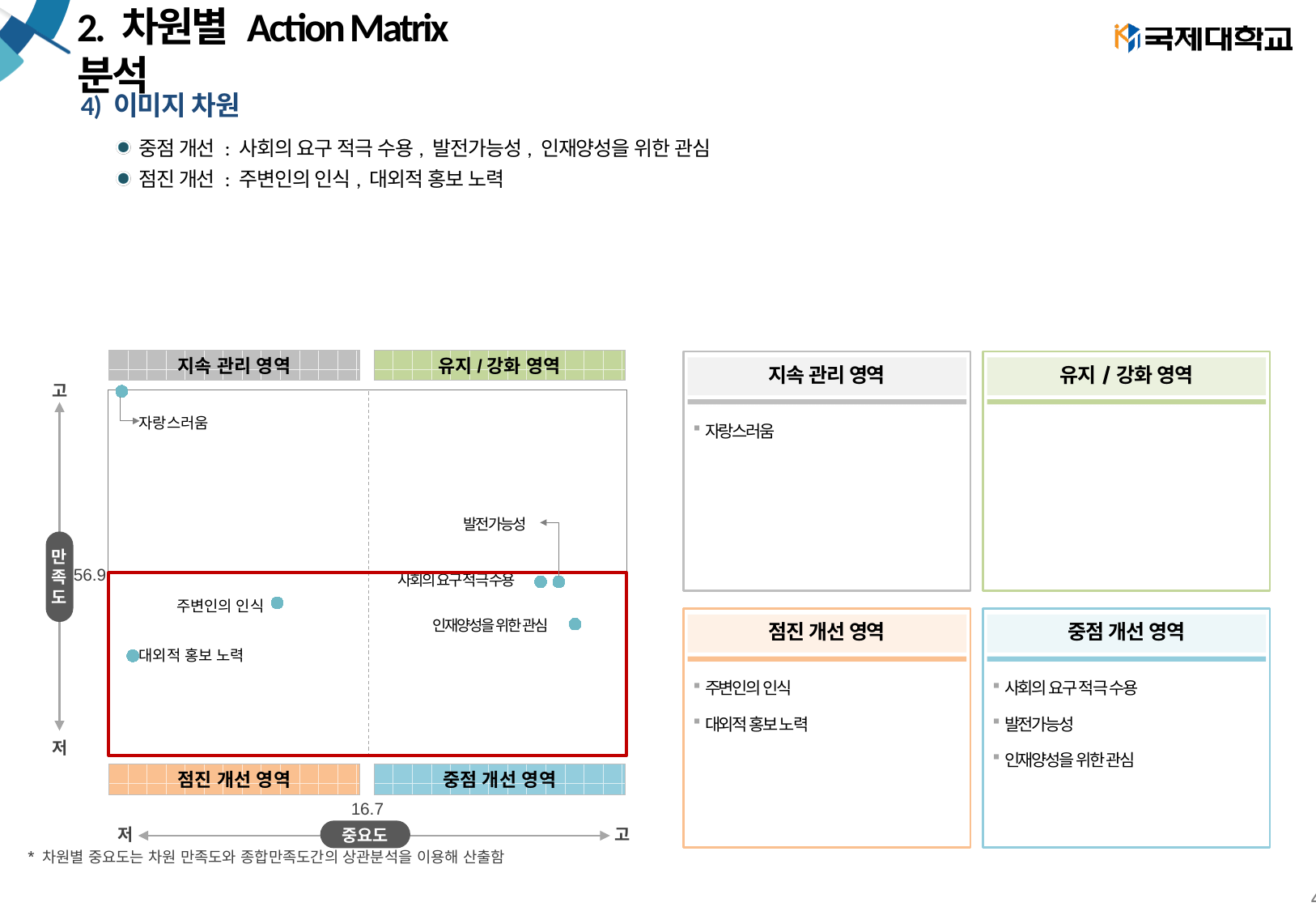

# 2. 차원별 Action Matrix 분석
4) 이미지 차원
중점 개선 : 사회의 요구 적극 수용, 발전가능성, 인재양성을 위한 관심
점진 개선 : 주변인의 인식, 대외적 홍보 노력

### Chart

| Category | Y축 |
|---|---|
지속 관리 영역
유지/강화 영역

지속 관리 영역

유지/강화 영역

고
만
족
도
저

자랑스러움

56.9

점진 개선 영역

중점 개선 영역

주변인의 인식
대외적 홍보 노력
사회의 요구 적극 수용
발전가능성
인재양성을 위한 관심
점진 개선 영역
중점 개선 영역
16.7
중요도
저
고
* 차원별 중요도는 차원 만족도와 종합만족도간의 상관분석을 이용해 산출함